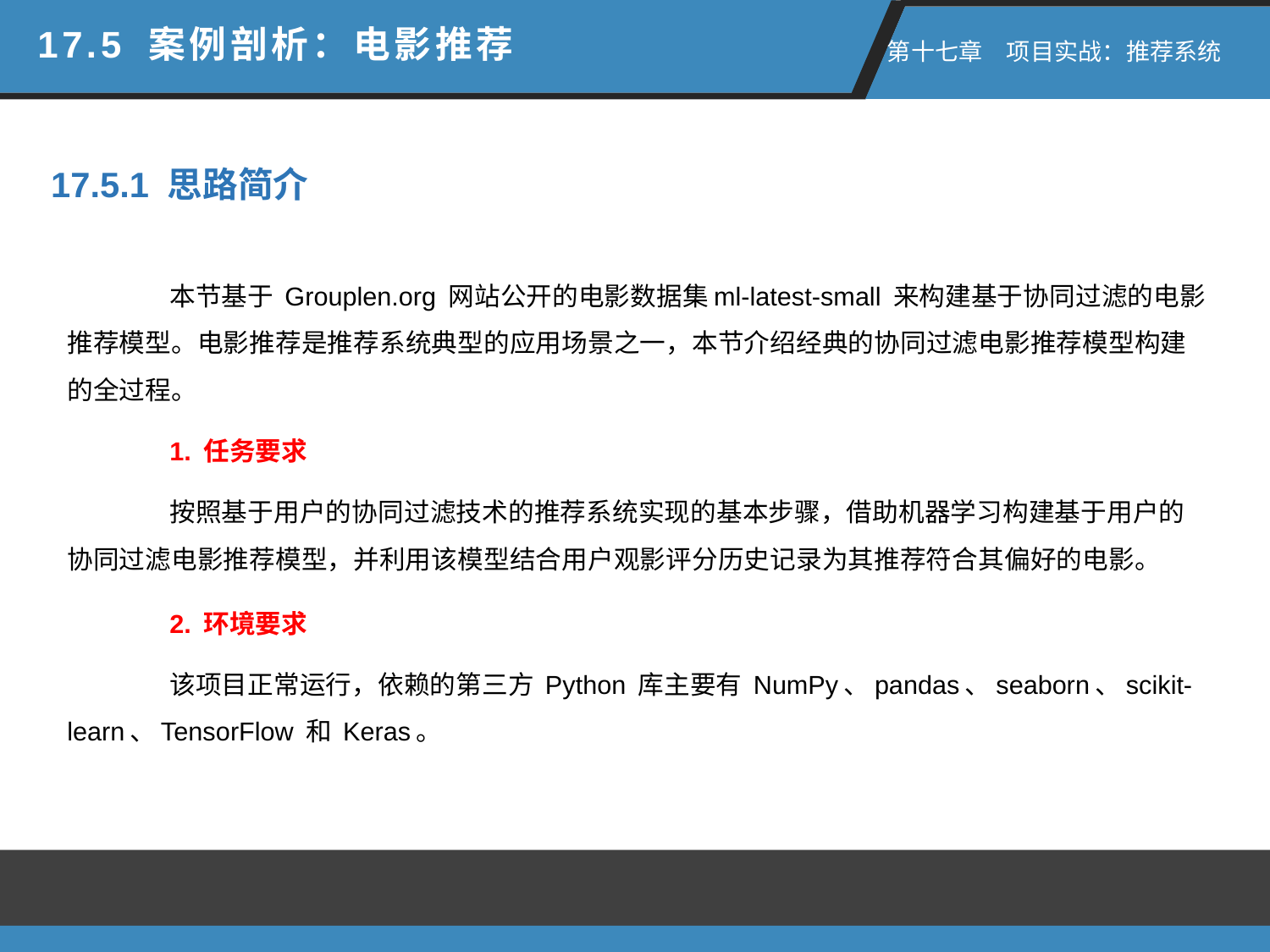

17.5 案例剖析：电影推荐
  第十七章　项目实战：推荐系统
17.5.1 思路简介
本节基于 Grouplen.org 网站公开的电影数据集ml-latest-small 来构建基于协同过滤的电影推荐模型。电影推荐是推荐系统典型的应用场景之一，本节介绍经典的协同过滤电影推荐模型构建的全过程。
1. 任务要求
按照基于用户的协同过滤技术的推荐系统实现的基本步骤，借助机器学习构建基于用户的协同过滤电影推荐模型，并利用该模型结合用户观影评分历史记录为其推荐符合其偏好的电影。
2. 环境要求
该项目正常运行，依赖的第三方 Python 库主要有 NumPy、pandas、seaborn、scikit-learn、TensorFlow 和 Keras。